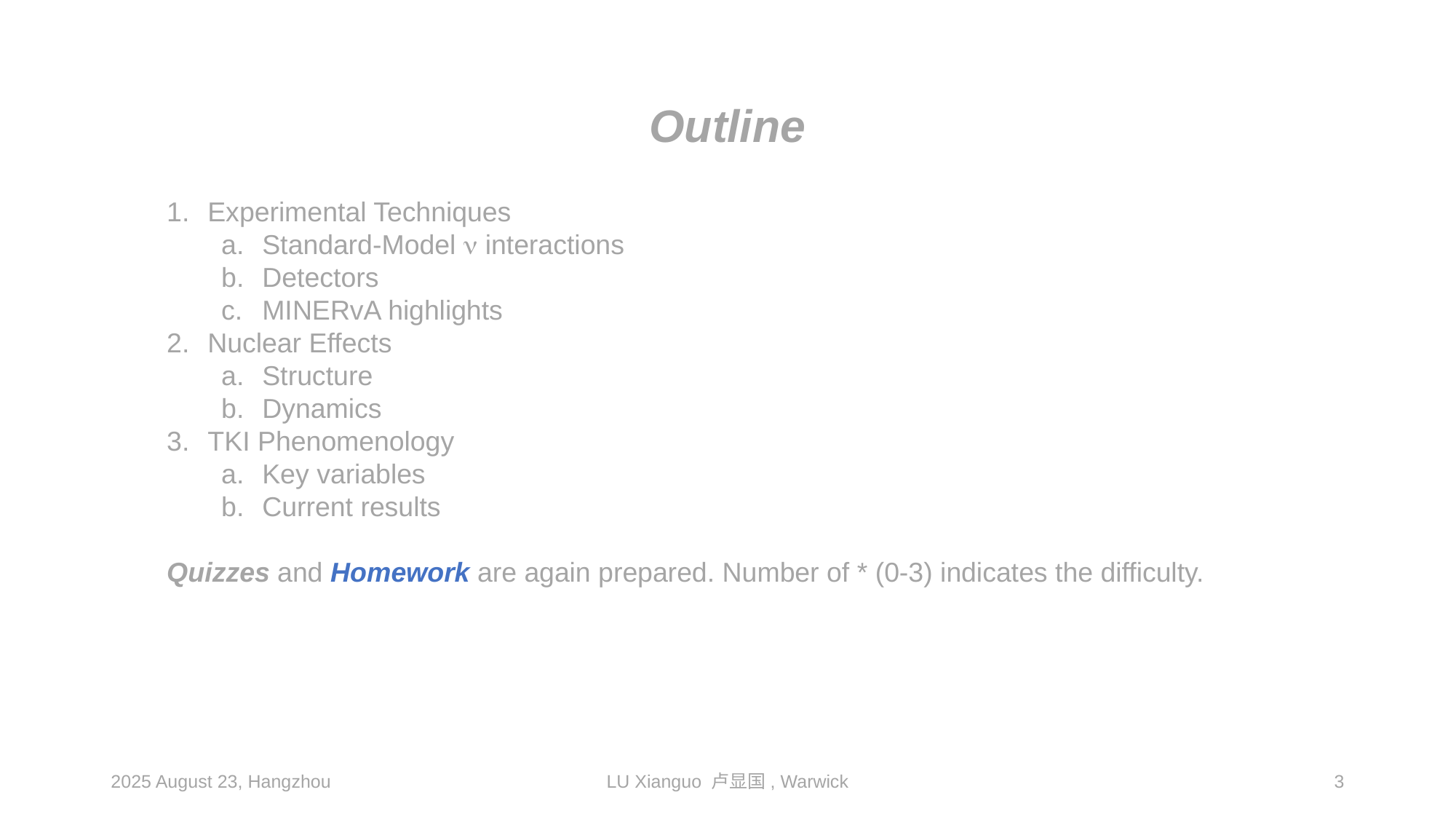

Outline
Experimental Techniques
Standard-Model ν interactions
Detectors
MINERvA highlights
Nuclear Effects
Structure
Dynamics
TKI Phenomenology
Key variables
Current results

Quizzes and Homework are again prepared. Number of * (0-3) indicates the difficulty.
2025 August 23, Hangzhou
LU Xianguo 卢显国, Warwick
3